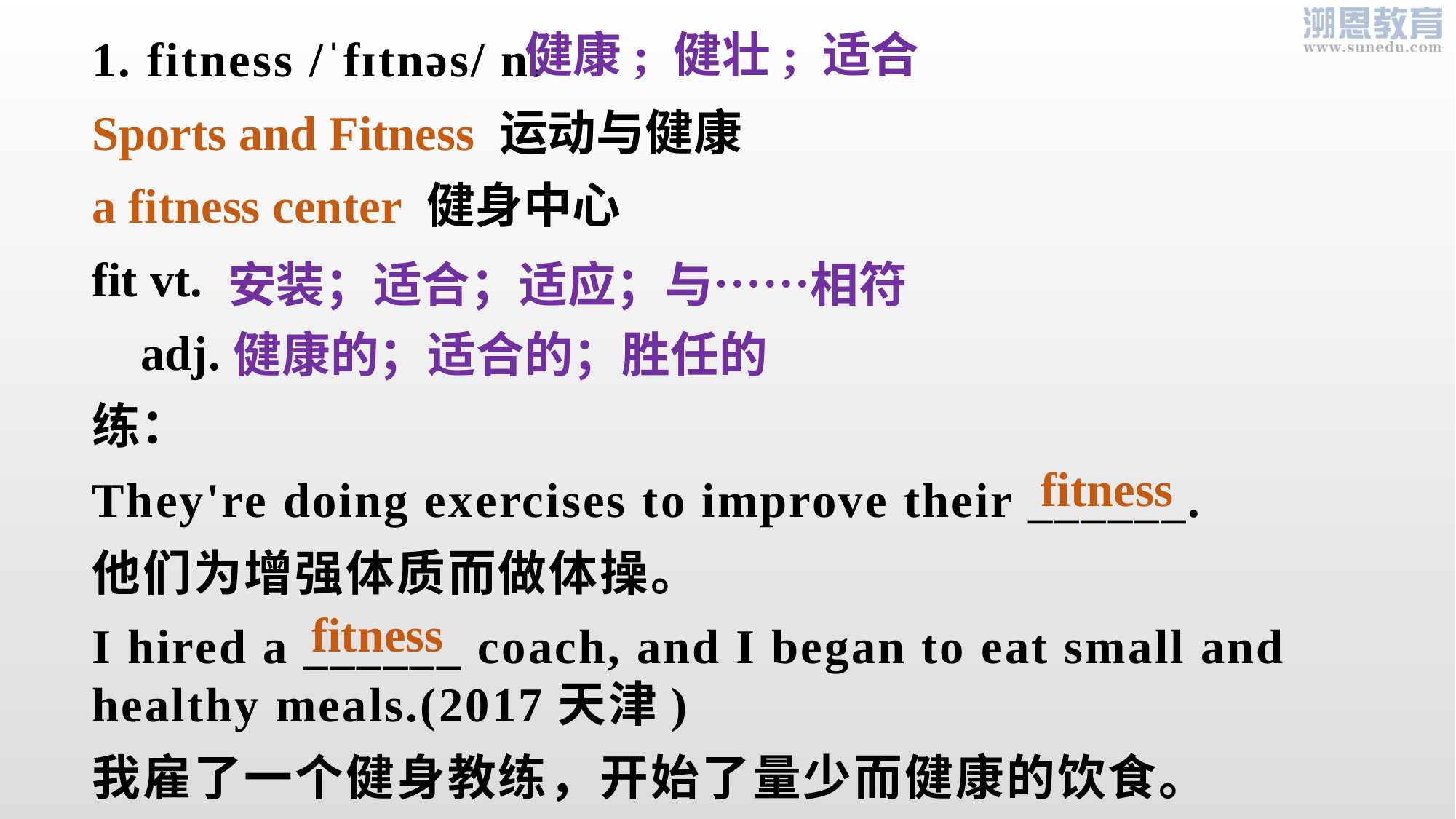

健康; 健壮; 适合
1. fitness /ˈfɪtnəs/ n.
Sports and Fitness 运动与健康
a fitness center 健身中心
fit vt.
    adj.
练：
They're doing exercises to improve their ______.
他们为增强体质而做体操。
I hired a ______ coach, and I began to eat small and healthy meals.(2017天津)
我雇了一个健身教练，开始了量少而健康的饮食。
安装；适合；适应；与……相符
健康的；适合的；胜任的
fitness
fitness